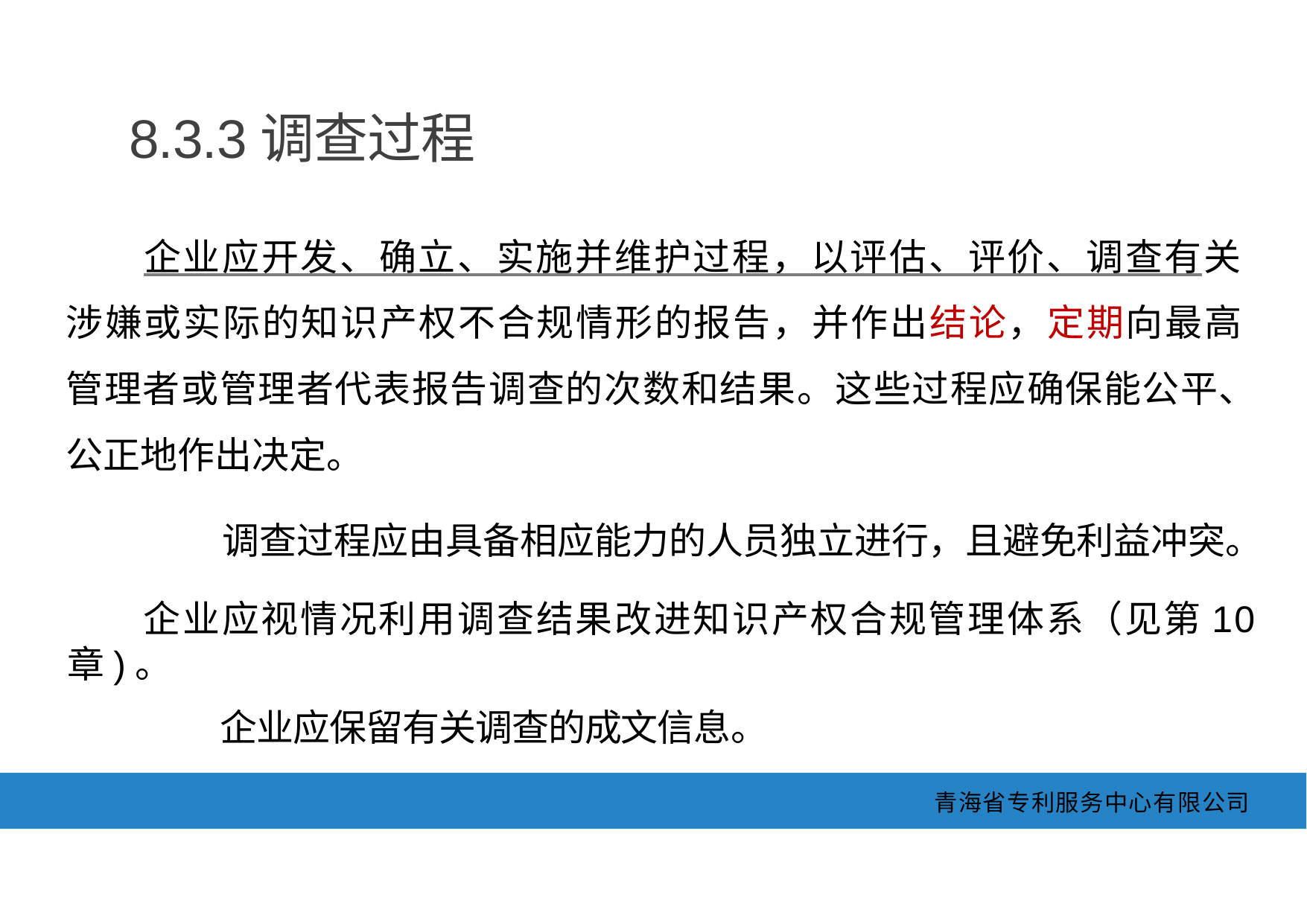

8.3.3调查过程

企业应开发、确立、实施并维护过程，以评估、评价、调查有关  涉嫌或实际的知识产权不合规情形的报告，并作出结论，定期向最高  管理者或管理者代表报告调查的次数和结果。这些过程应确保能公平、  公正地作出决定。

调查过程应由具备相应能力的人员独立进行，且避免利益冲突。

企业应视情况利用调查结果改进知识产权合规管理体系（见第10  章)。

企业应保留有关调查的成文信息。

青海省专利服务中心有限公司